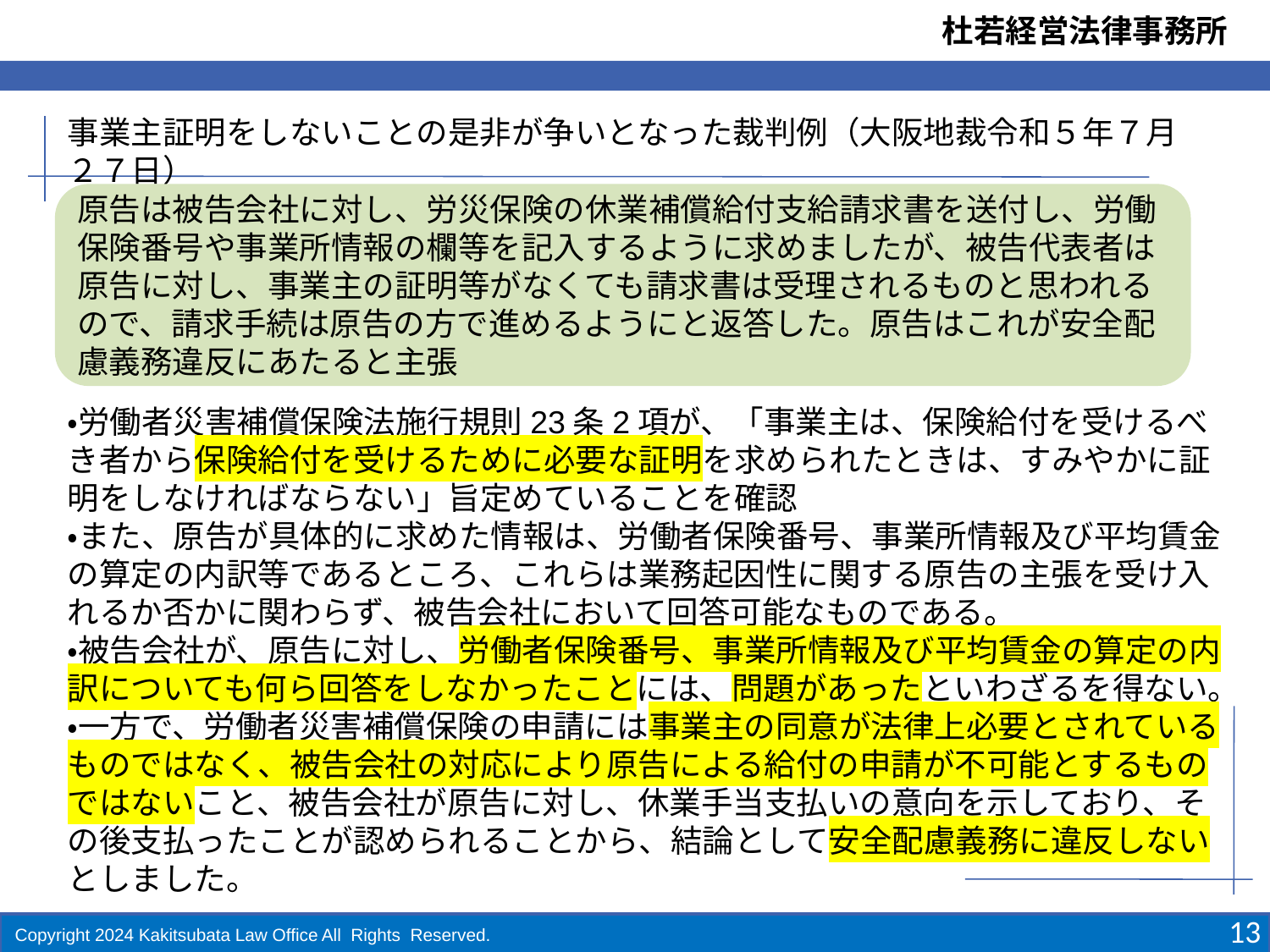

事業主証明をしないことの是非が争いとなった裁判例（大阪地裁令和５年７月２７日）
原告は被告会社に対し、労災保険の休業補償給付支給請求書を送付し、労働保険番号や事業所情報の欄等を記入するように求めましたが、被告代表者は原告に対し、事業主の証明等がなくても請求書は受理されるものと思われるので、請求手続は原告の方で進めるようにと返答した。原告はこれが安全配慮義務違反にあたると主張
・労働者災害補償保険法施行規則23条2項が、「事業主は、保険給付を受けるべき者から保険給付を受けるために必要な証明を求められたときは、すみやかに証明をしなければならない」旨定めていることを確認
・また、原告が具体的に求めた情報は、労働者保険番号、事業所情報及び平均賃金の算定の内訳等であるところ、これらは業務起因性に関する原告の主張を受け入れるか否かに関わらず、被告会社において回答可能なものである。
・被告会社が、原告に対し、労働者保険番号、事業所情報及び平均賃金の算定の内訳についても何ら回答をしなかったことには、問題があったといわざるを得ない。
・一方で、労働者災害補償保険の申請には事業主の同意が法律上必要とされているものではなく、被告会社の対応により原告による給付の申請が不可能とするものではないこと、被告会社が原告に対し、休業手当支払いの意向を示しており、その後支払ったことが認められることから、結論として安全配慮義務に違反しないとしました。
13